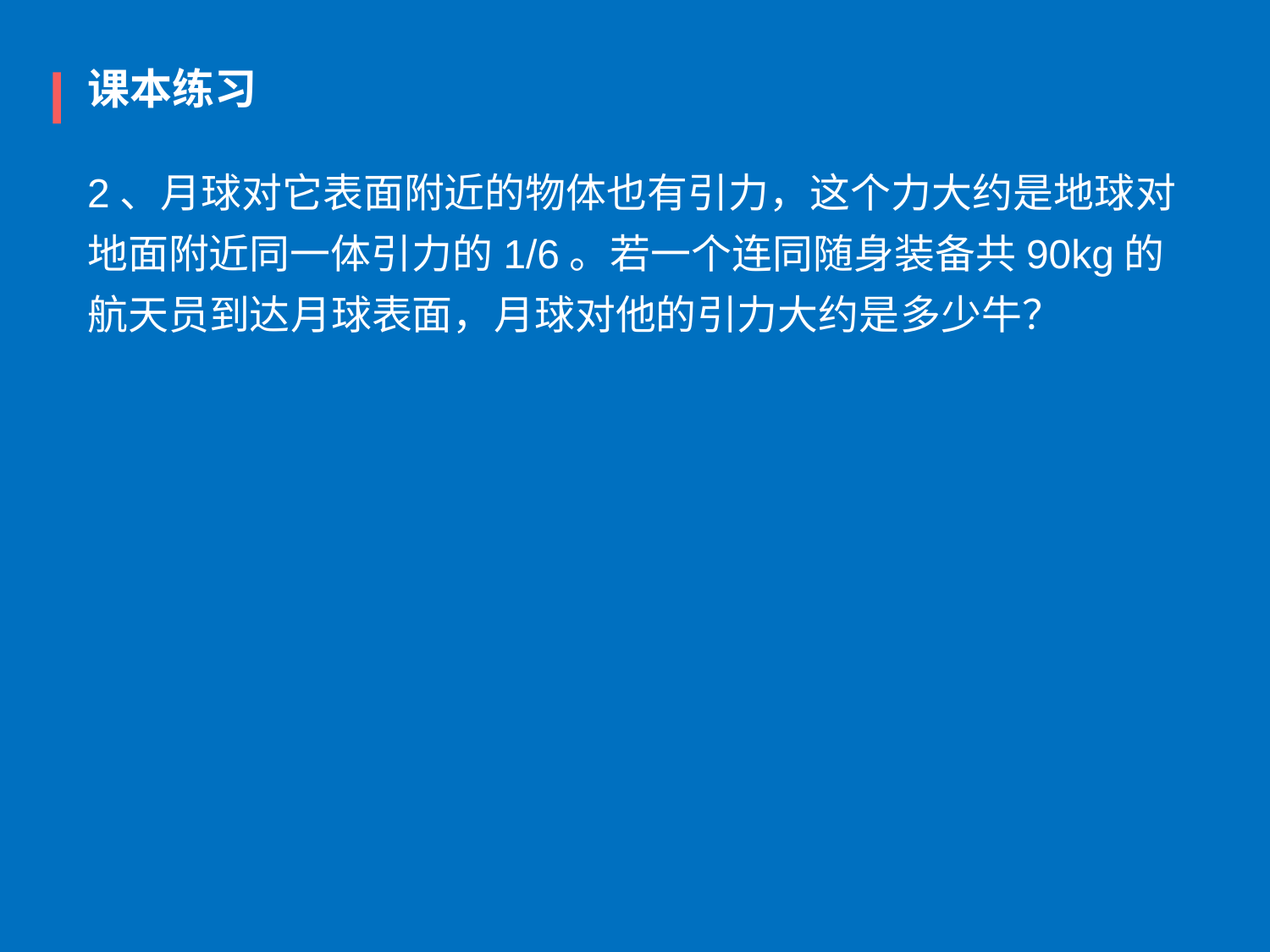

课本练习

2、月球对它表面附近的物体也有引力，这个力大约是地球对地面附近同一体引力的1/6。若一个连同随身装备共90kg的航天员到达月球表面，月球对他的引力大约是多少牛？